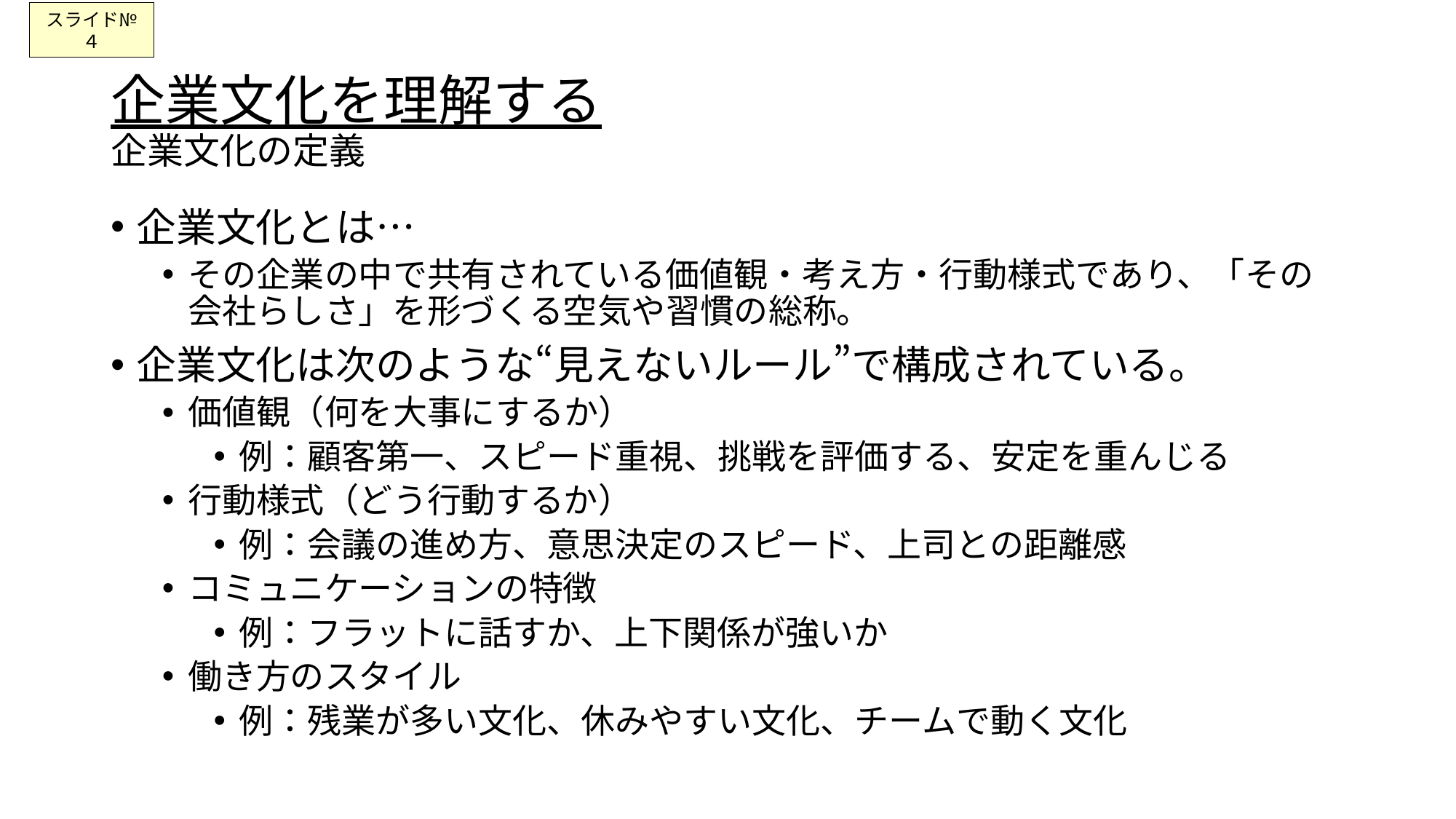

スライド№４
# 企業文化を理解する 企業文化の定義
企業文化とは…
その企業の中で共有されている価値観・考え方・行動様式であり、「その会社らしさ」を形づくる空気や習慣の総称。
企業文化は次のような“見えないルール”で構成されている。
価値観（何を大事にするか）
例：顧客第一、スピード重視、挑戦を評価する、安定を重んじる
行動様式（どう行動するか）
例：会議の進め方、意思決定のスピード、上司との距離感
コミュニケーションの特徴
例：フラットに話すか、上下関係が強いか
働き方のスタイル
例：残業が多い文化、休みやすい文化、チームで動く文化